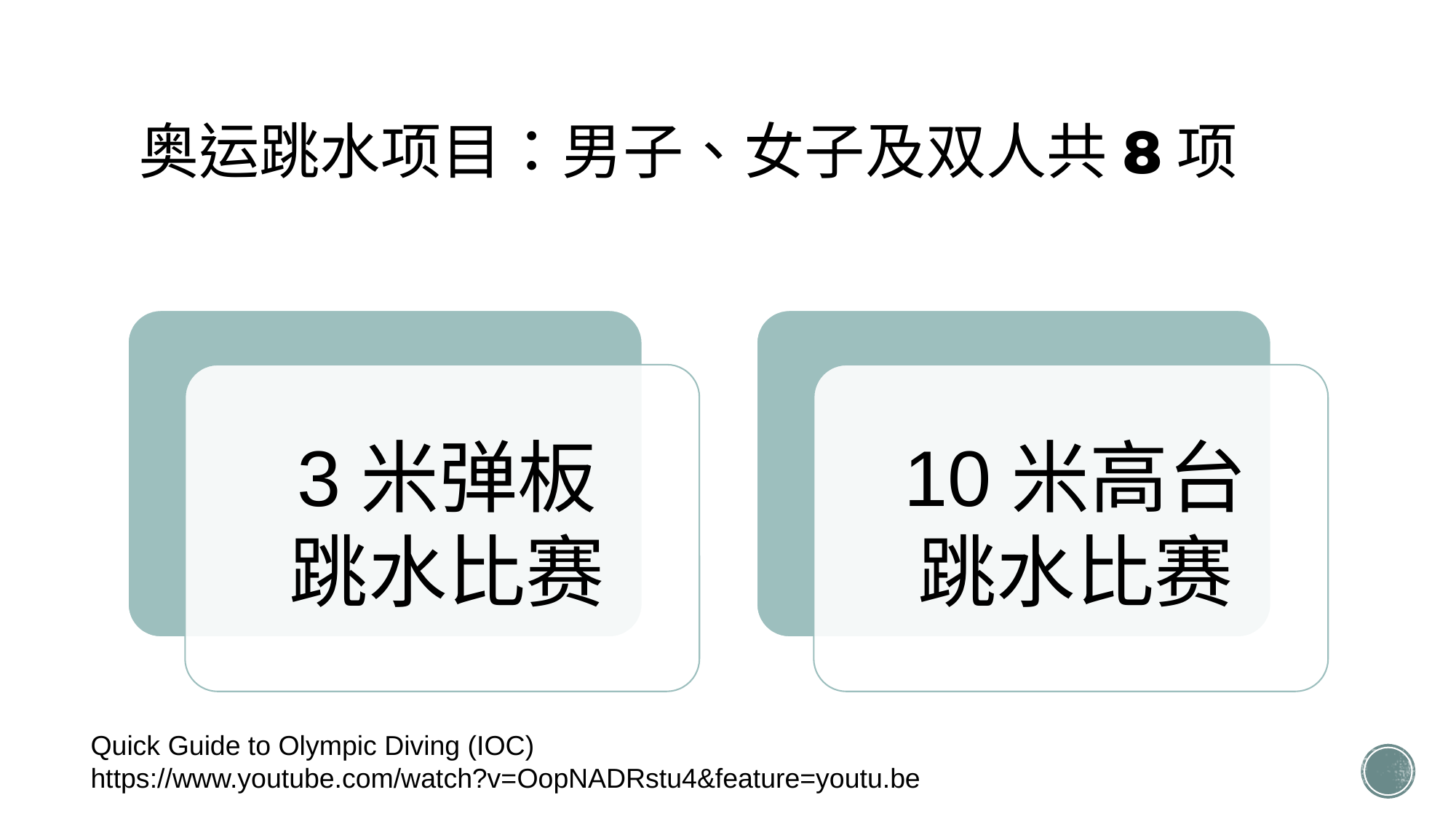

# 奥运跳水项目：男子、女子及双人共8项
3米弹板
跳水比赛
10米高台
跳水比赛

Quick Guide to Olympic Diving (IOC)
https://www.youtube.com/watch?v=OopNADRstu4&feature=youtu.be